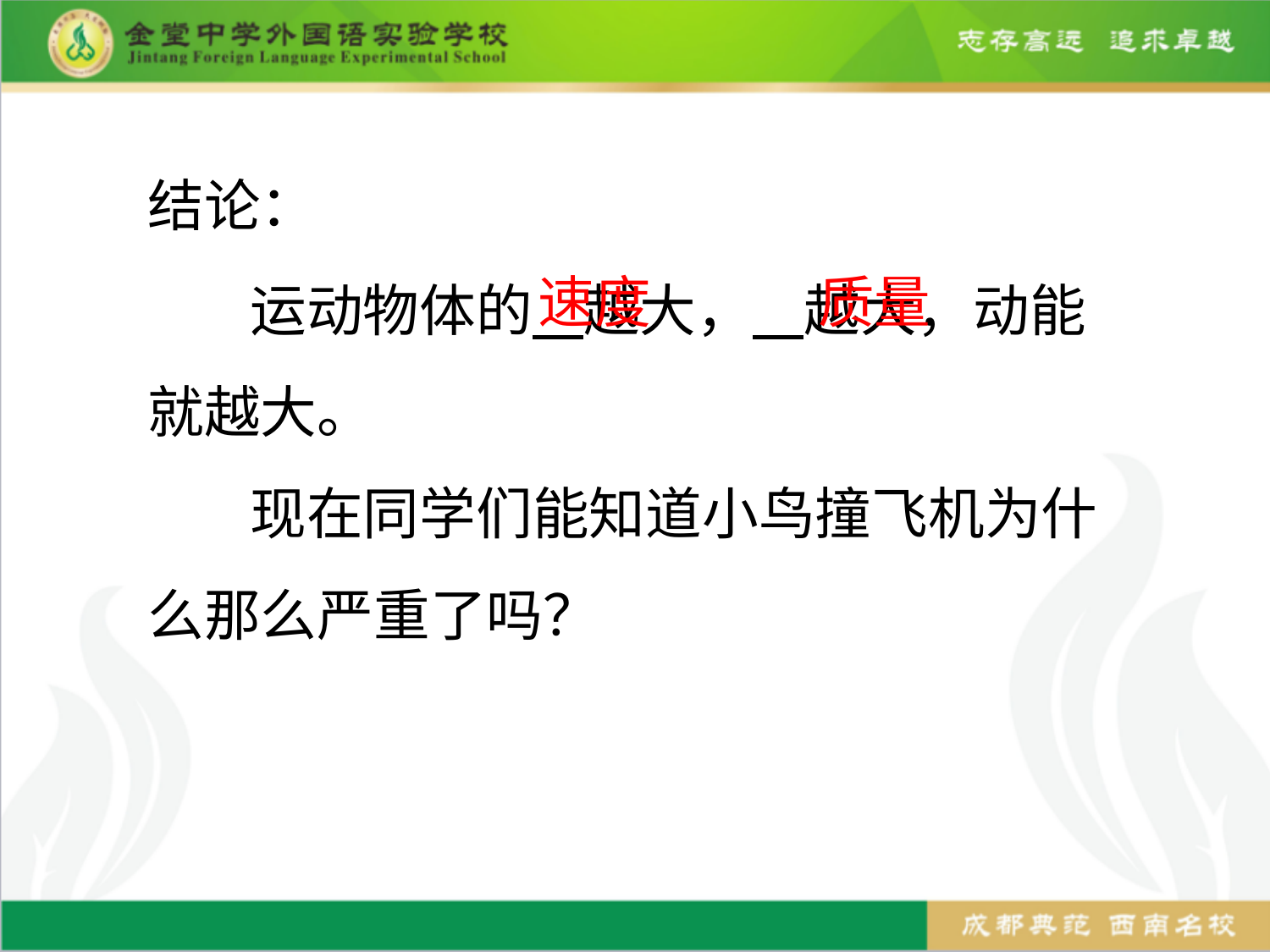

# 结论：
速度
质量
       运动物体的    越大，    越大，动能就越大。
       现在同学们能知道小鸟撞飞机为什么那么严重了吗？